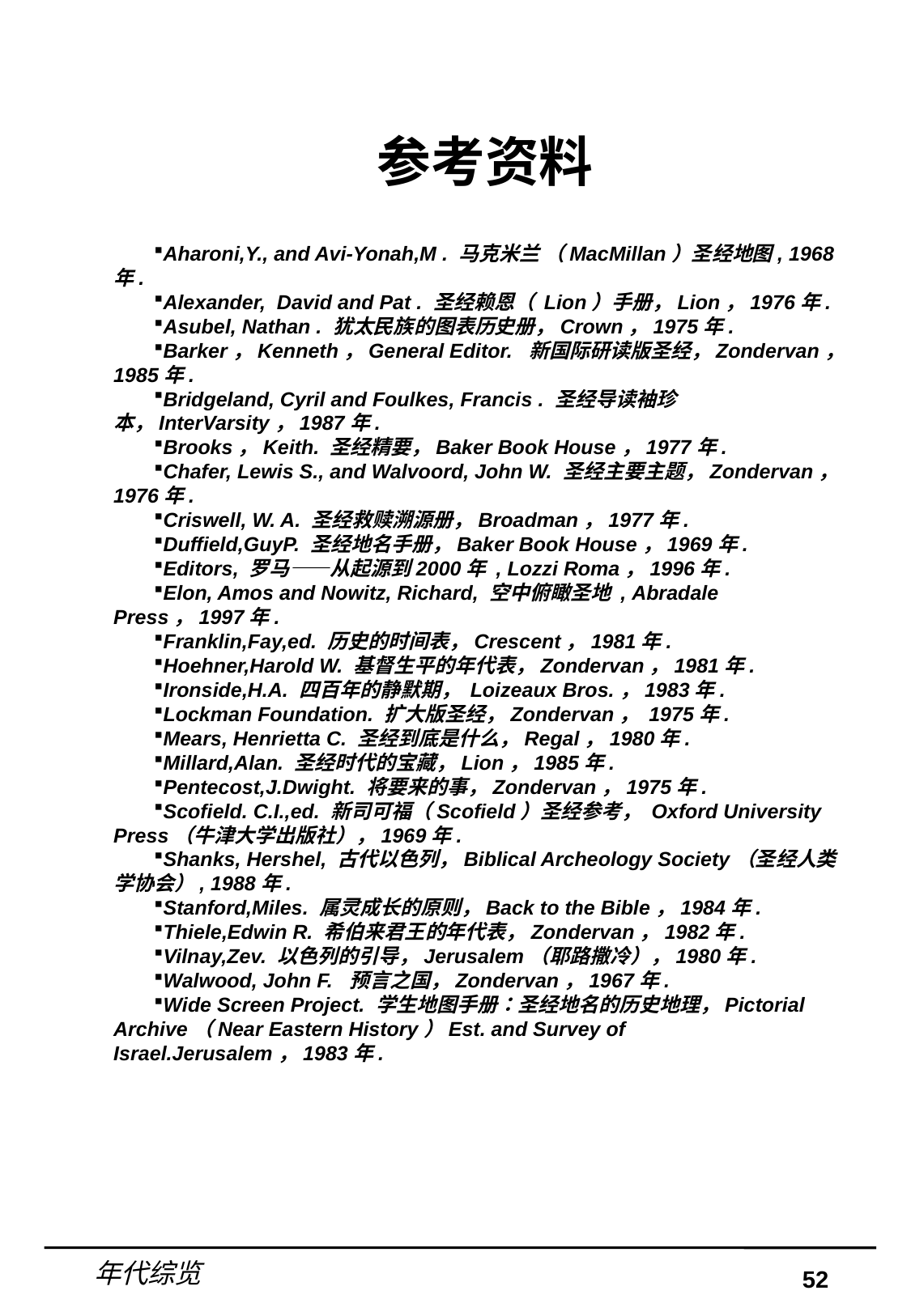

参考资料

Aharoni,Y., and Avi-Yonah,M . 马克米兰 （MacMillan）圣经地图, 1968年.
Alexander,  David and Pat . 圣经赖恩（ Lion）手册，Lion，1976年.
Asubel, Nathan . 犹太民族的图表历史册，Crown，1975年.
Barker，Kenneth，General Editor.  新国际研读版圣经，Zondervan，1985年.
Bridgeland, Cyril and Foulkes, Francis . 圣经导读袖珍本，InterVarsity，1987年.
Brooks，Keith. 圣经精要，Baker Book House，1977年.
Chafer, Lewis S., and Walvoord, John W. 圣经主要主题，Zondervan，1976年.
Criswell, W. A. 圣经救赎溯源册，Broadman，1977年.
Duffield,GuyP. 圣经地名手册，Baker Book House，1969年.
Editors, 罗马——从起源到2000年 , Lozzi Roma，1996年.
Elon, Amos and Nowitz, Richard, 空中俯瞰圣地 , Abradale Press，1997年.
Franklin,Fay,ed. 历史的时间表，Crescent，1981年.
Hoehner,Harold W. 基督生平的年代表，Zondervan，1981年.
Ironside,H.A. 四百年的静默期， Loizeaux Bros.，1983年.
Lockman Foundation. 扩大版圣经，Zondervan， 1975年.
Mears, Henrietta C. 圣经到底是什么，Regal，1980年.
Millard,Alan. 圣经时代的宝藏，Lion，1985年.
Pentecost,J.Dwight. 将要来的事，Zondervan，1975年.
Scofield. C.I.,ed. 新司可福（Scofield）圣经参考， Oxford University Press（牛津大学出版社），1969年.
Shanks, Hershel, 古代以色列，Biblical Archeology Society（圣经人类学协会）, 1988年.
Stanford,Miles. 属灵成长的原则，Back to the Bible，1984年.
Thiele,Edwin R. 希伯来君王的年代表，Zondervan，1982年.
Vilnay,Zev. 以色列的引导，Jerusalem（耶路撒冷），1980年.
Walwood, John F.  预言之国，Zondervan，1967年.
Wide Screen Project. 学生地图手册：圣经地名的历史地理，Pictorial Archive（Near Eastern History）Est. and Survey of Israel.Jerusalem，1983年.

年代综览
52